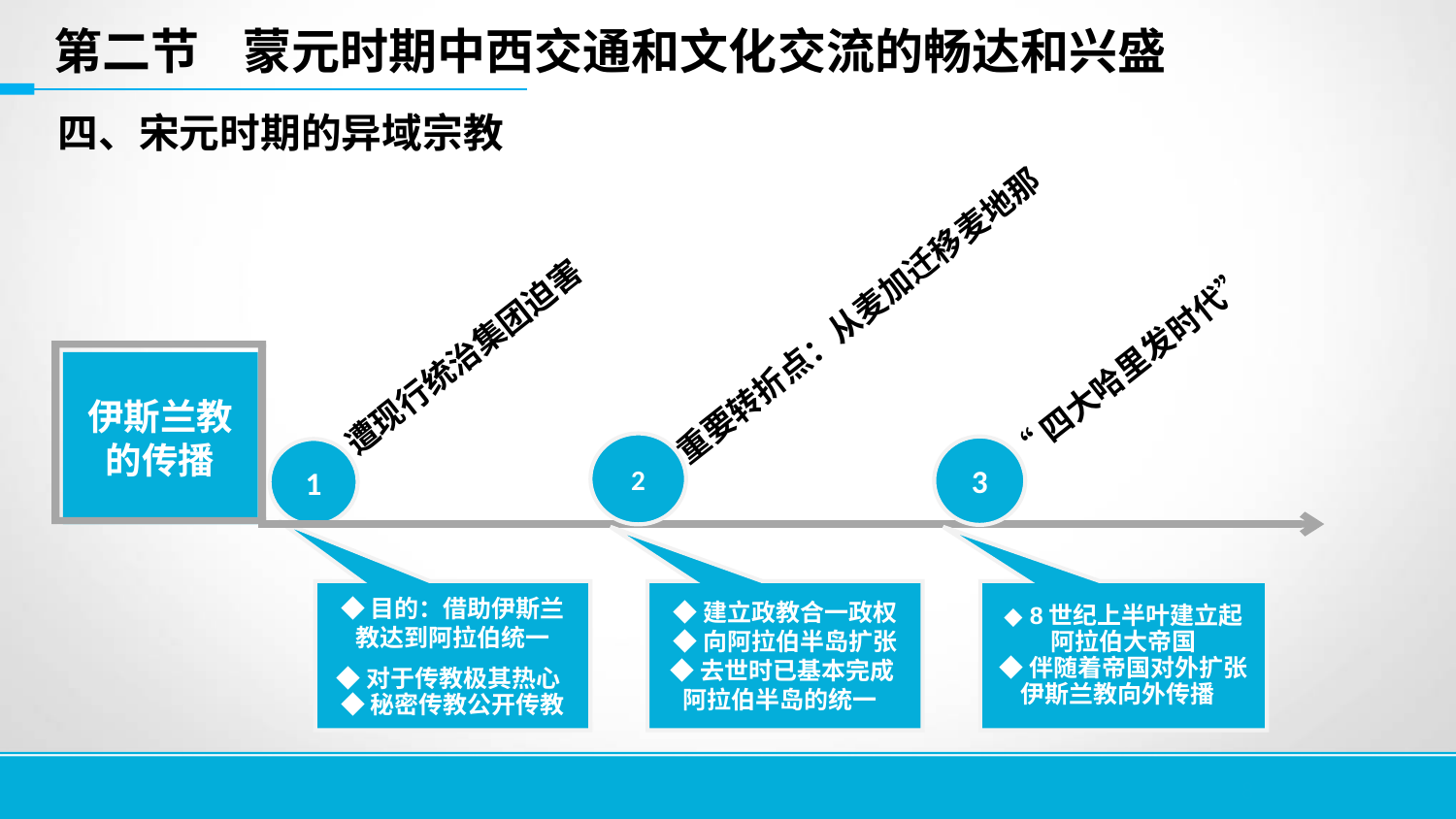

第二节    蒙元时期中西交通和文化交流的畅达和兴盛

四、宋元时期的异域宗教
重要转折点：从麦加迁移麦地那
2
遭现行统治集团迫害
1
“四大哈里发时代”
3

伊斯兰教的传播
◆目的：借助伊斯兰教达到阿拉伯统一
◆对于传教极其热心
◆秘密传教公开传教

◆建立政教合一政权
◆向阿拉伯半岛扩张
◆去世时已基本完成  阿拉伯半岛的统一

◆ 8世纪上半叶建立起阿拉伯大帝国
◆伴随着帝国对外扩张伊斯兰教向外传播
8